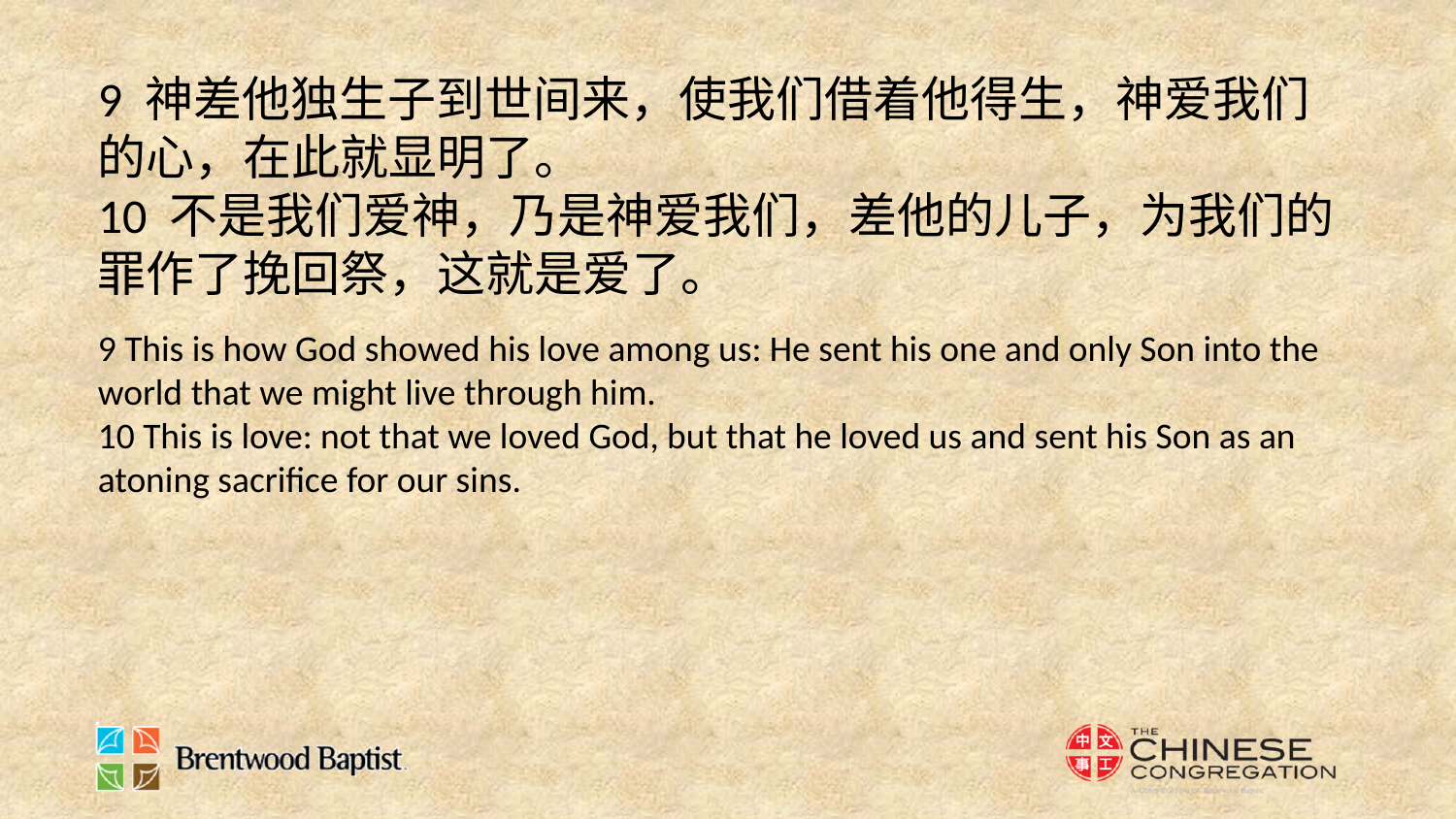

9 神差他独生子到世间来，使我们借着他得生，神爱我们的心，在此就显明了。
10 不是我们爱神，乃是神爱我们，差他的儿子，为我们的罪作了挽回祭，这就是爱了。

9 This is how God showed his love among us: He sent his one and only Son into the world that we might live through him.
10 This is love: not that we loved God, but that he loved us and sent his Son as an atoning sacrifice for our sins.